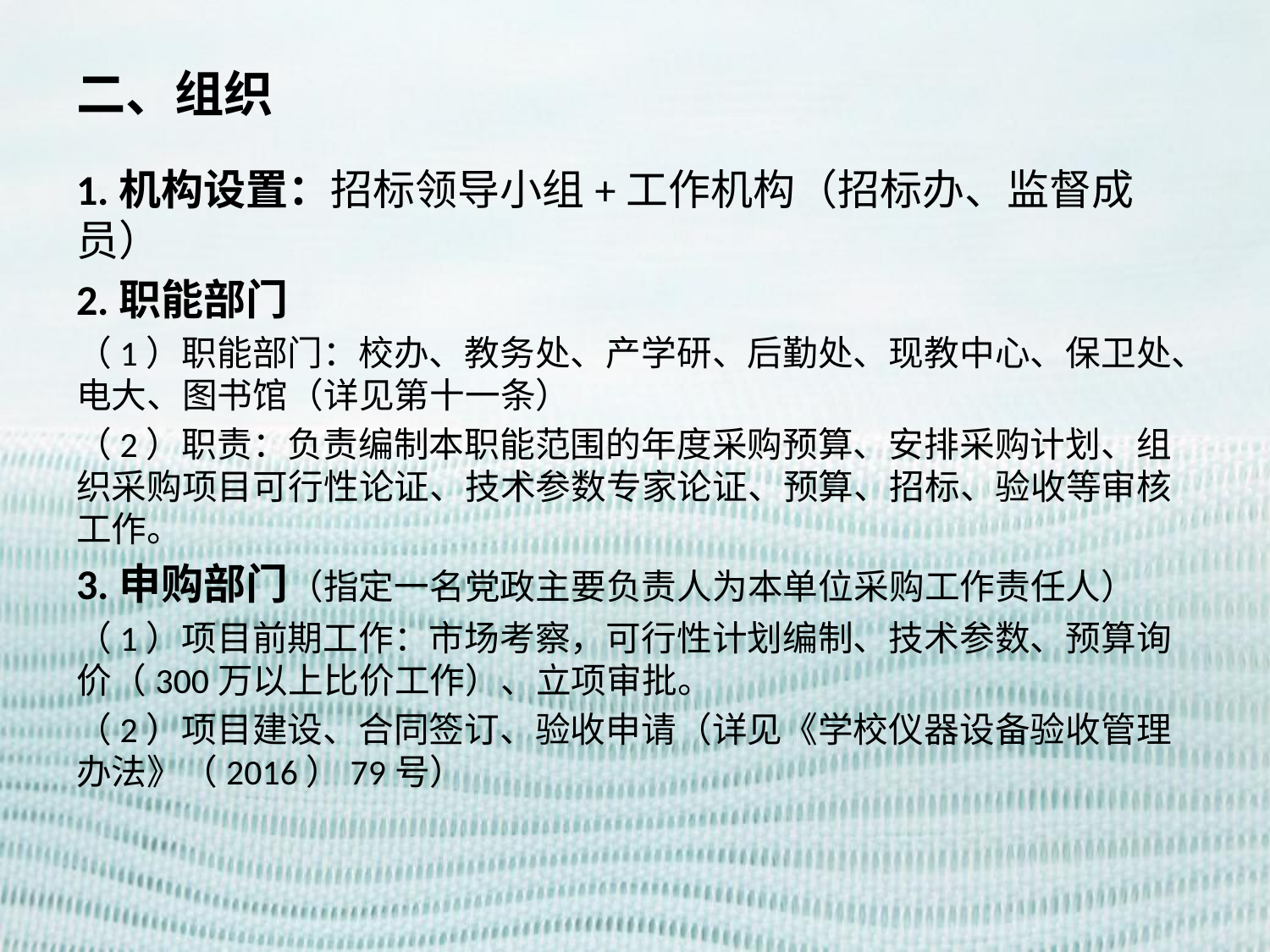

# 二、组织
1.机构设置：招标领导小组+工作机构（招标办、监督成员）
2.职能部门
（1）职能部门：校办、教务处、产学研、后勤处、现教中心、保卫处、电大、图书馆（详见第十一条）
（2）职责：负责编制本职能范围的年度采购预算、安排采购计划、组织采购项目可行性论证、技术参数专家论证、预算、招标、验收等审核工作。
3.申购部门（指定一名党政主要负责人为本单位采购工作责任人）
（1）项目前期工作：市场考察，可行性计划编制、技术参数、预算询价（300万以上比价工作）、立项审批。
（2）项目建设、合同签订、验收申请（详见《学校仪器设备验收管理办法》（2016）79号）